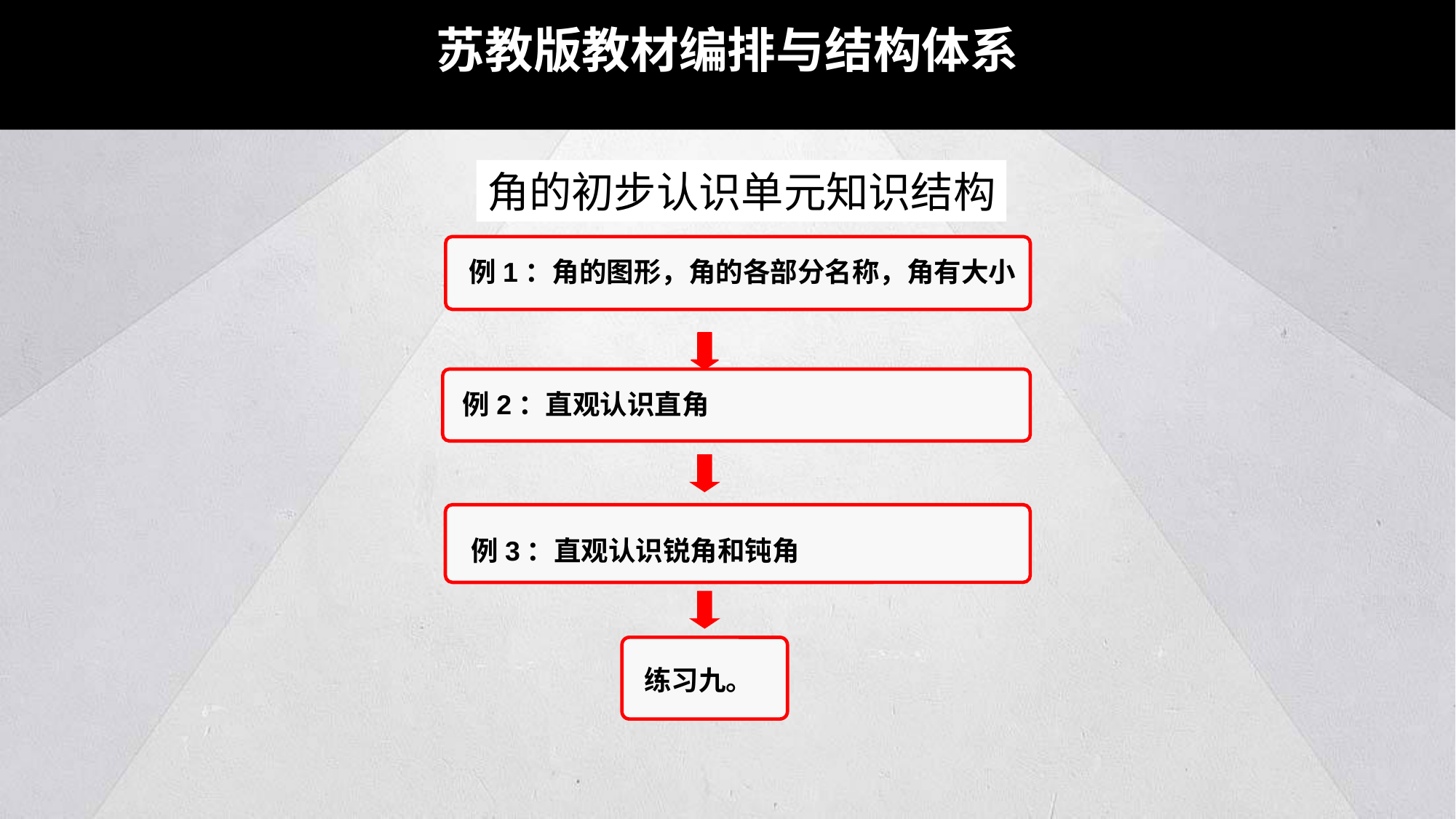

苏教版教材编排与结构体系

角的初步认识单元知识结构

 例1：角的图形，角的各部分名称，角有大小

例2：直观认识直角

例3：直观认识锐角和钝角

  练习九。